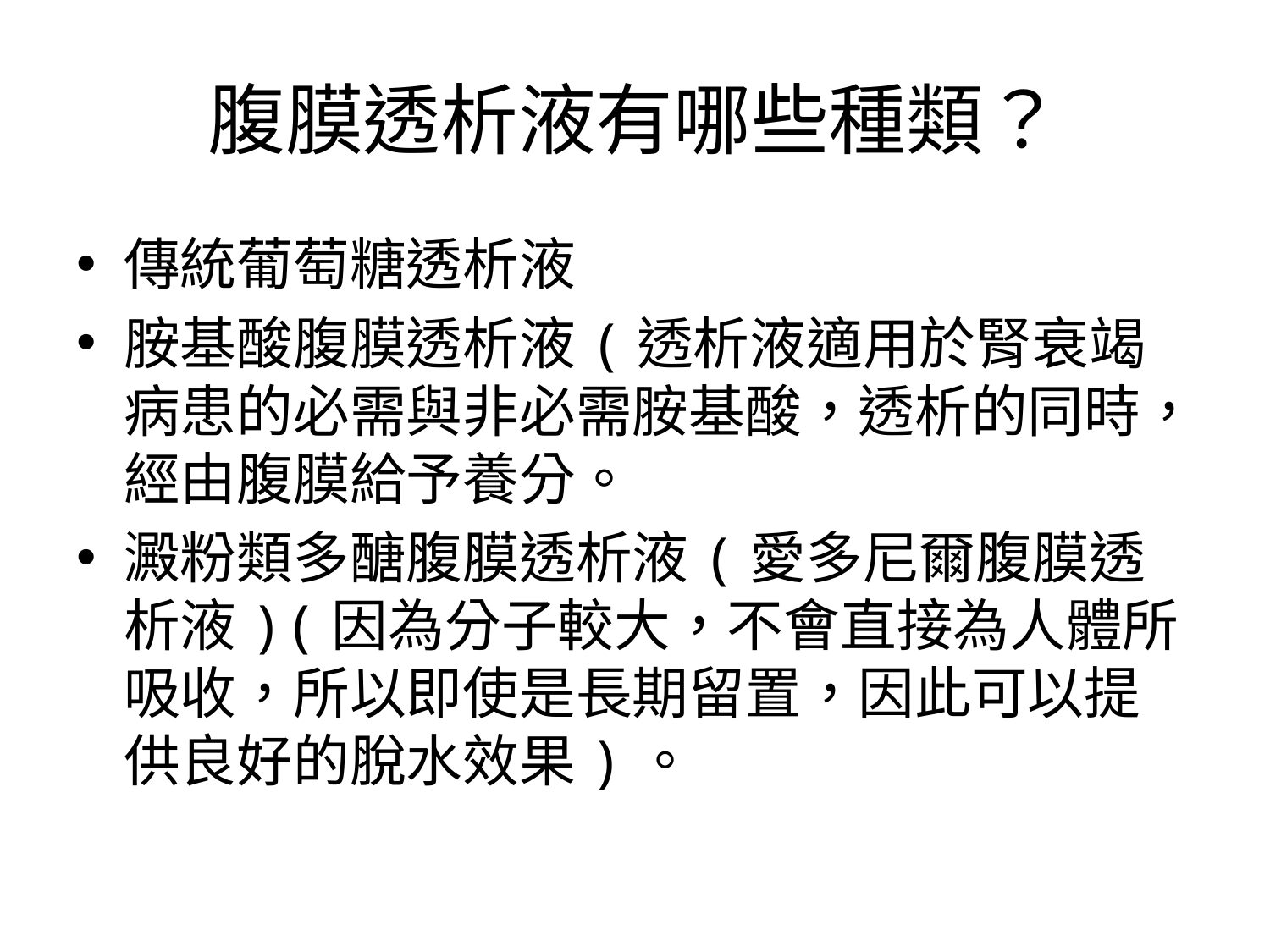

# 腹膜透析液有哪些種類？
傳統葡萄糖透析液
胺基酸腹膜透析液(透析液適用於腎衰竭病患的必需與非必需胺基酸，透析的同時，經由腹膜給予養分。
澱粉類多醣腹膜透析液(愛多尼爾腹膜透析液)(因為分子較大，不會直接為人體所吸收，所以即使是長期留置，因此可以提供良好的脫水效果)。